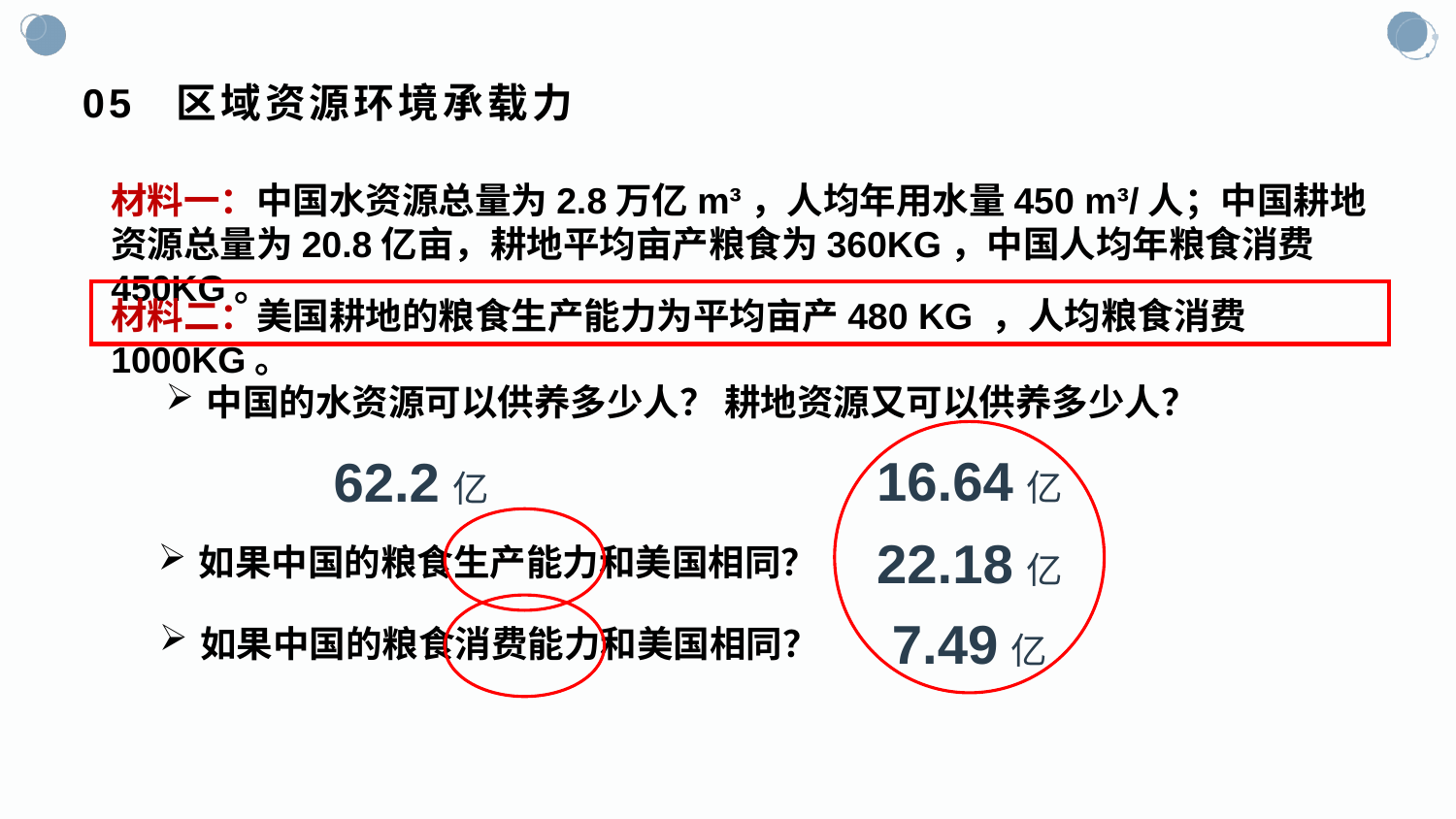

# 05  区域资源环境承载力
材料一：中国水资源总量为2.8万亿m³，人均年用水量450 m³/人；中国耕地资源总量为20.8亿亩，耕地平均亩产粮食为360KG，中国人均年粮食消费450KG。

材料二：美国耕地的粮食生产能力为平均亩产480 KG ，人均粮食消费1000KG。
中国的水资源可以供养多少人？ 耕地资源又可以供养多少人？

16.64亿
62.2亿

22.18亿
如果中国的粮食生产能力和美国相同？

7.49亿
如果中国的粮食消费能力和美国相同？